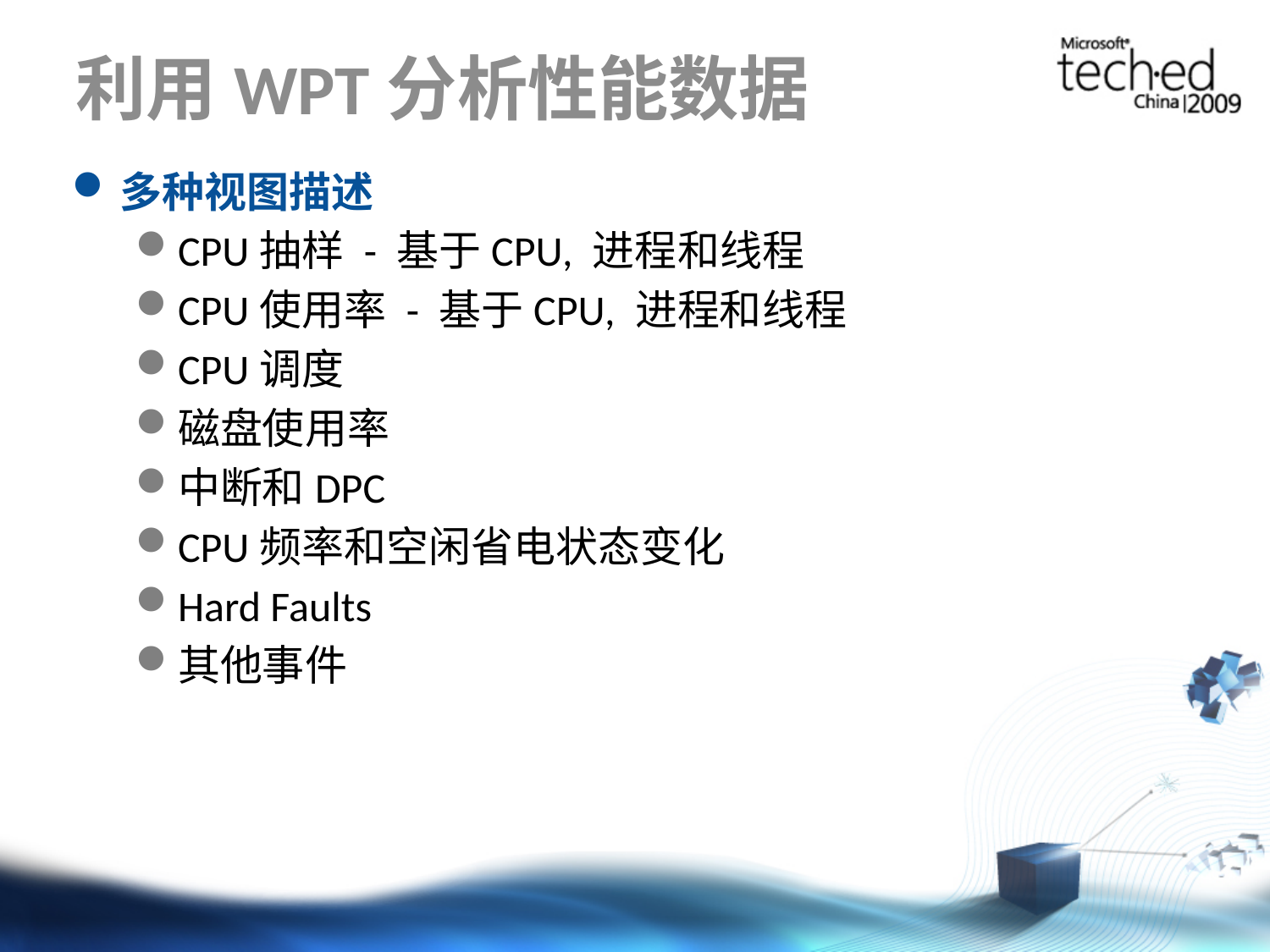

# 利用WPT分析性能数据
多种视图描述
CPU抽样 - 基于CPU, 进程和线程
CPU使用率 - 基于CPU, 进程和线程
CPU调度
磁盘使用率
中断和DPC
CPU频率和空闲省电状态变化
Hard Faults
其他事件